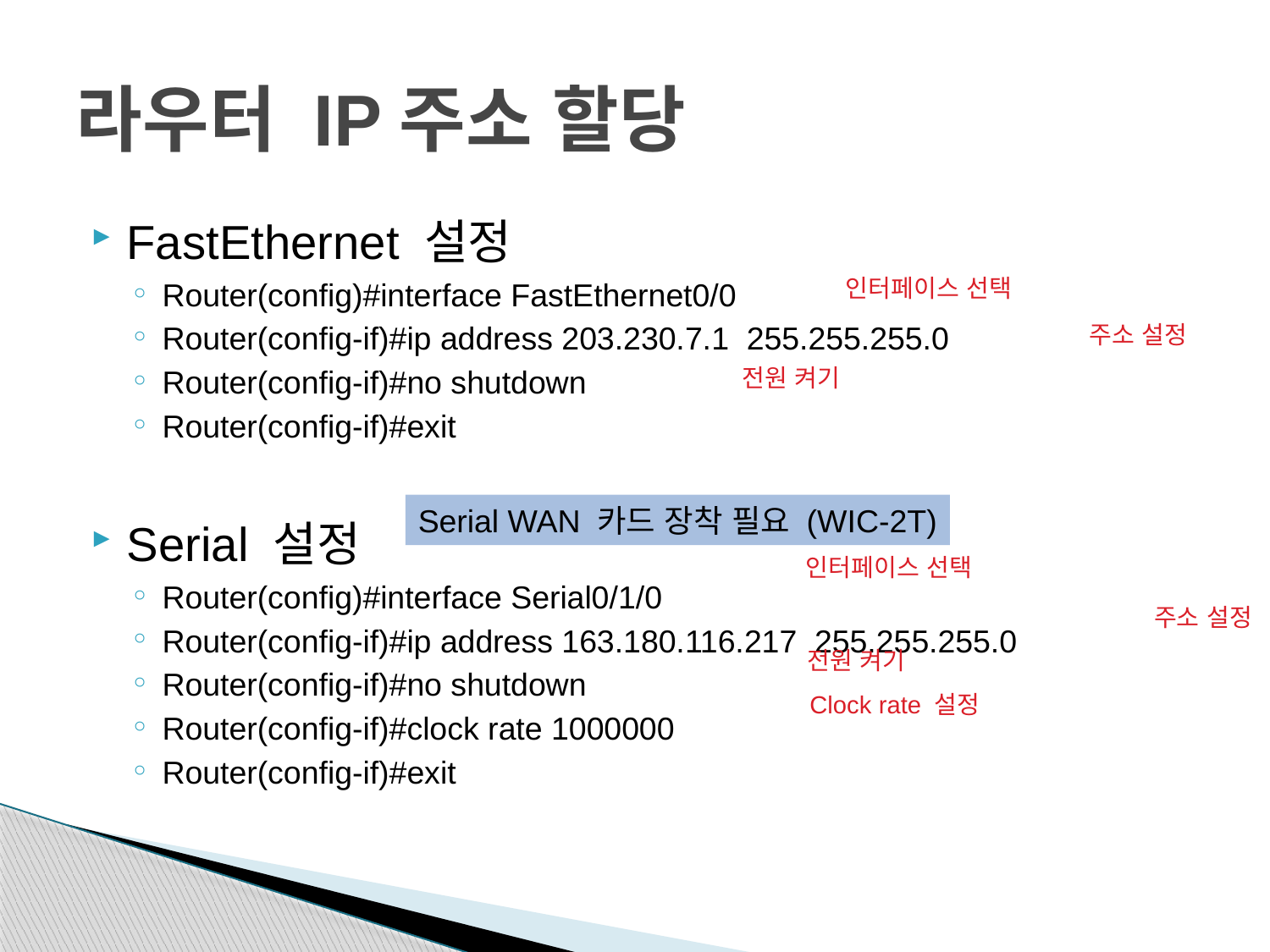

# 라우터 IP주소 할당
FastEthernet 설정
Router(config)#interface FastEthernet0/0
Router(config-if)#ip address 203.230.7.1  255.255.255.0
Router(config-if)#no shutdown
Router(config-if)#exit

Serial 설정
Router(config)#interface Serial0/1/0
Router(config-if)#ip address 163.180.116.217  255.255.255.0
Router(config-if)#no shutdown
Router(config-if)#clock rate 1000000
Router(config-if)#exit
인터페이스 선택
주소 설정
전원 켜기
Serial WAN 카드 장착 필요 (WIC-2T)
인터페이스 선택
주소 설정
전원 켜기
Clock rate 설정